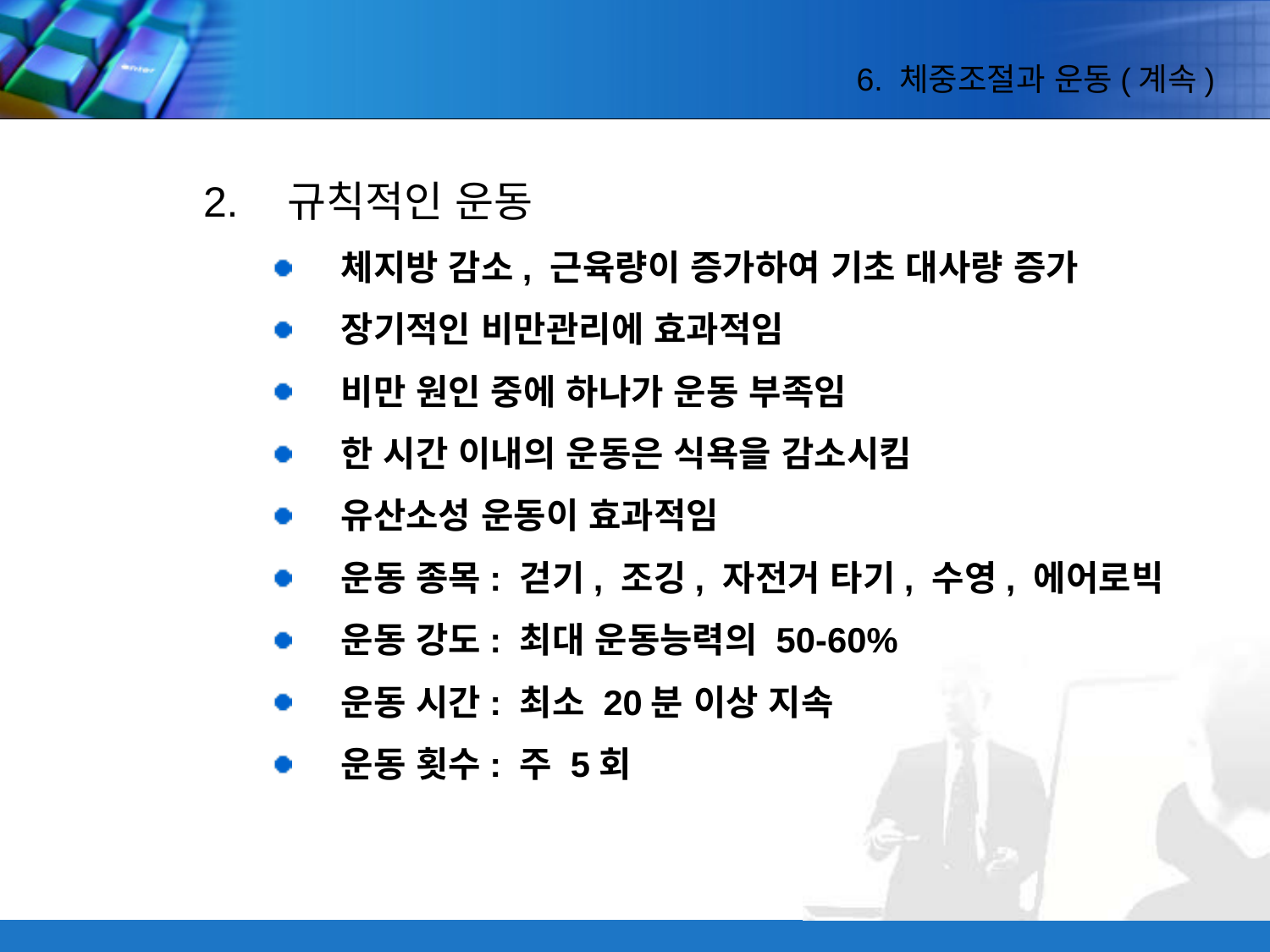

6. 체중조절과 운동(계속)
규칙적인 운동
체지방 감소, 근육량이 증가하여 기초 대사량 증가
장기적인 비만관리에 효과적임
비만 원인 중에 하나가 운동 부족임
한 시간 이내의 운동은 식욕을 감소시킴
유산소성 운동이 효과적임
운동 종목: 걷기, 조깅, 자전거 타기, 수영, 에어로빅
운동 강도: 최대 운동능력의 50-60%
운동 시간: 최소 20분 이상 지속
운동 횟수: 주 5회